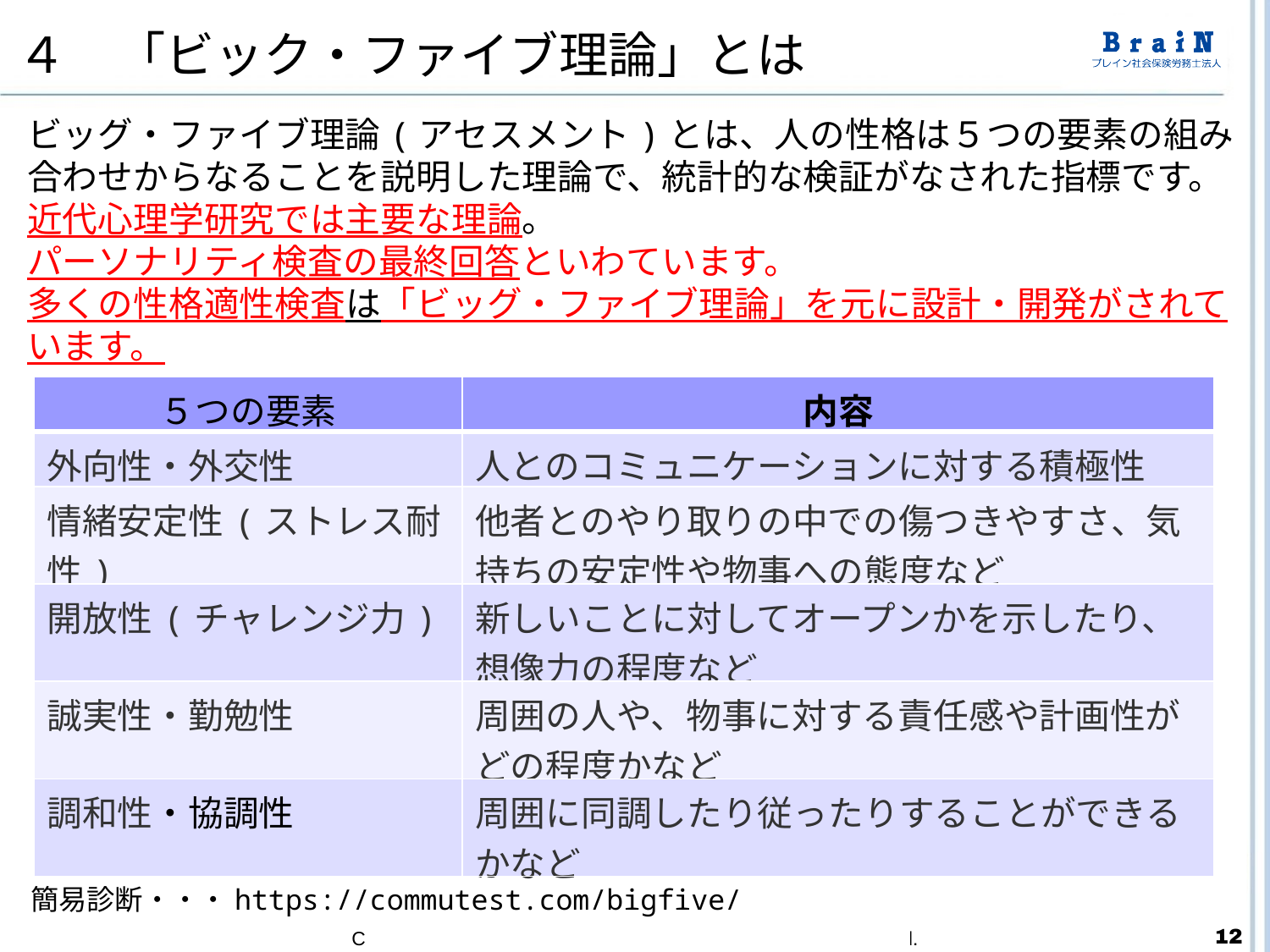

４　「ビック・ファイブ理論」とは
ビッグ・ファイブ理論(アセスメント)とは、人の性格は５つの要素の組み合わせからなることを説明した理論で、統計的な検証がなされた指標です。
近代心理学研究では主要な理論。
パーソナリティ検査の最終回答といわています。
多くの性格適性検査は「ビッグ・ファイブ理論」を元に設計・開発がされています。
| ５つの要素 | 内容 |
| --- | --- |
| 外向性・外交性 | 人とのコミュニケーションに対する積極性 |
| 情緒安定性(ストレス耐性) | 他者とのやり取りの中での傷つきやすさ、気持ちの安定性や物事への態度など |
| 開放性(チャレンジ力) | 新しいことに対してオープンかを示したり、想像力の程度など |
| 誠実性・勤勉性 | 周囲の人や、物事に対する責任感や計画性がどの程度かなど |
| 調和性・協調性 | 周囲に同調したり従ったりすることができるかなど |
簡易診断・・・https://commutest.com/bigfive/
12